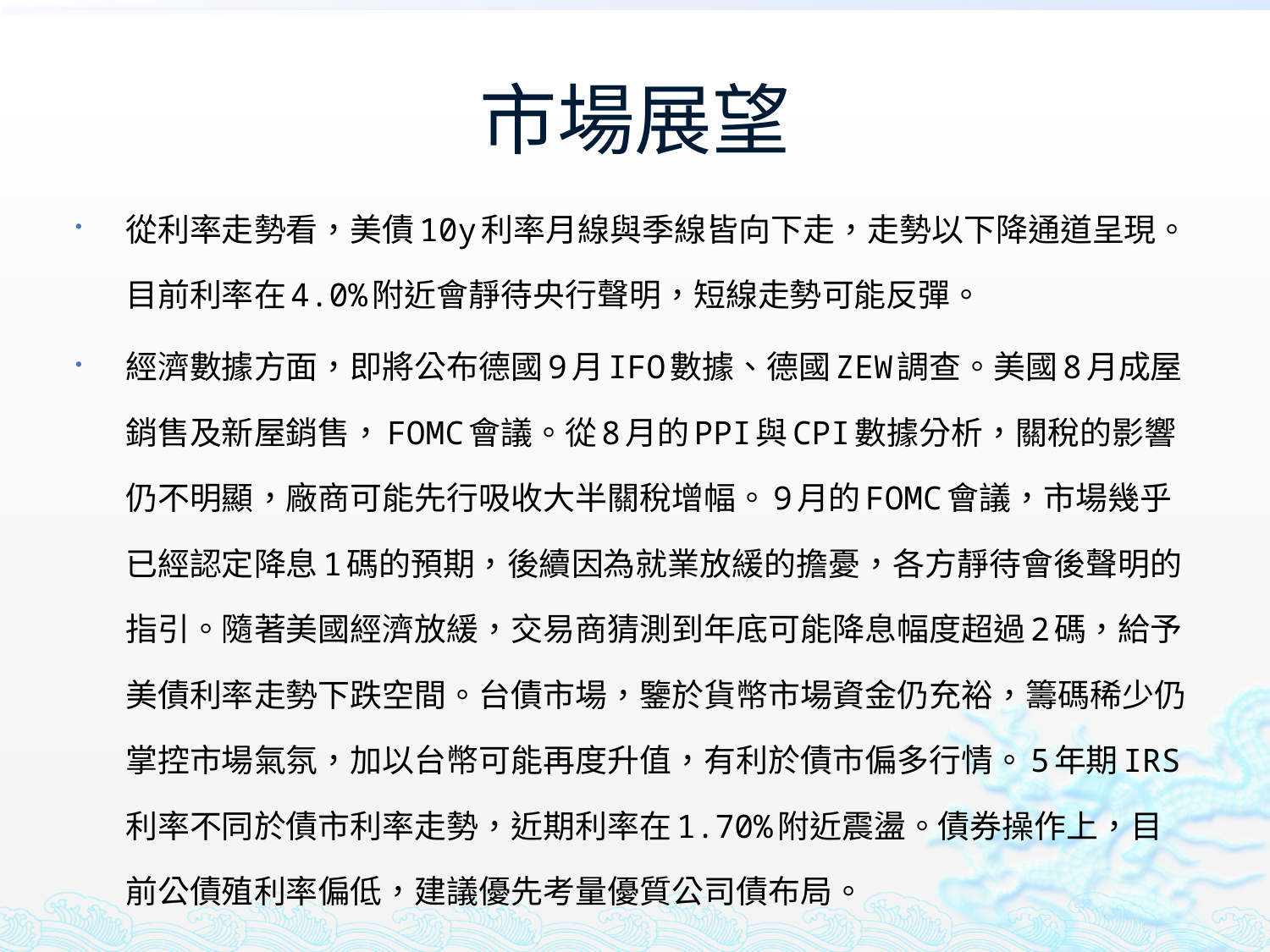

# 市場展望
從利率走勢看，美債10y利率月線與季線皆向下走，走勢以下降通道呈現。目前利率在4.0%附近會靜待央行聲明，短線走勢可能反彈。
經濟數據方面，即將公布德國9月IFO數據、德國ZEW調查。美國8月成屋銷售及新屋銷售，FOMC會議。從8月的PPI與CPI數據分析，關稅的影響仍不明顯，廠商可能先行吸收大半關稅增幅。9月的FOMC會議，市場幾乎已經認定降息1碼的預期，後續因為就業放緩的擔憂，各方靜待會後聲明的指引。隨著美國經濟放緩，交易商猜測到年底可能降息幅度超過2碼，給予美債利率走勢下跌空間。台債市場，鑒於貨幣市場資金仍充裕，籌碼稀少仍掌控市場氣氛，加以台幣可能再度升值，有利於債市偏多行情。5年期IRS利率不同於債市利率走勢，近期利率在1.70%附近震盪。債券操作上，目前公債殖利率偏低，建議優先考量優質公司債布局。